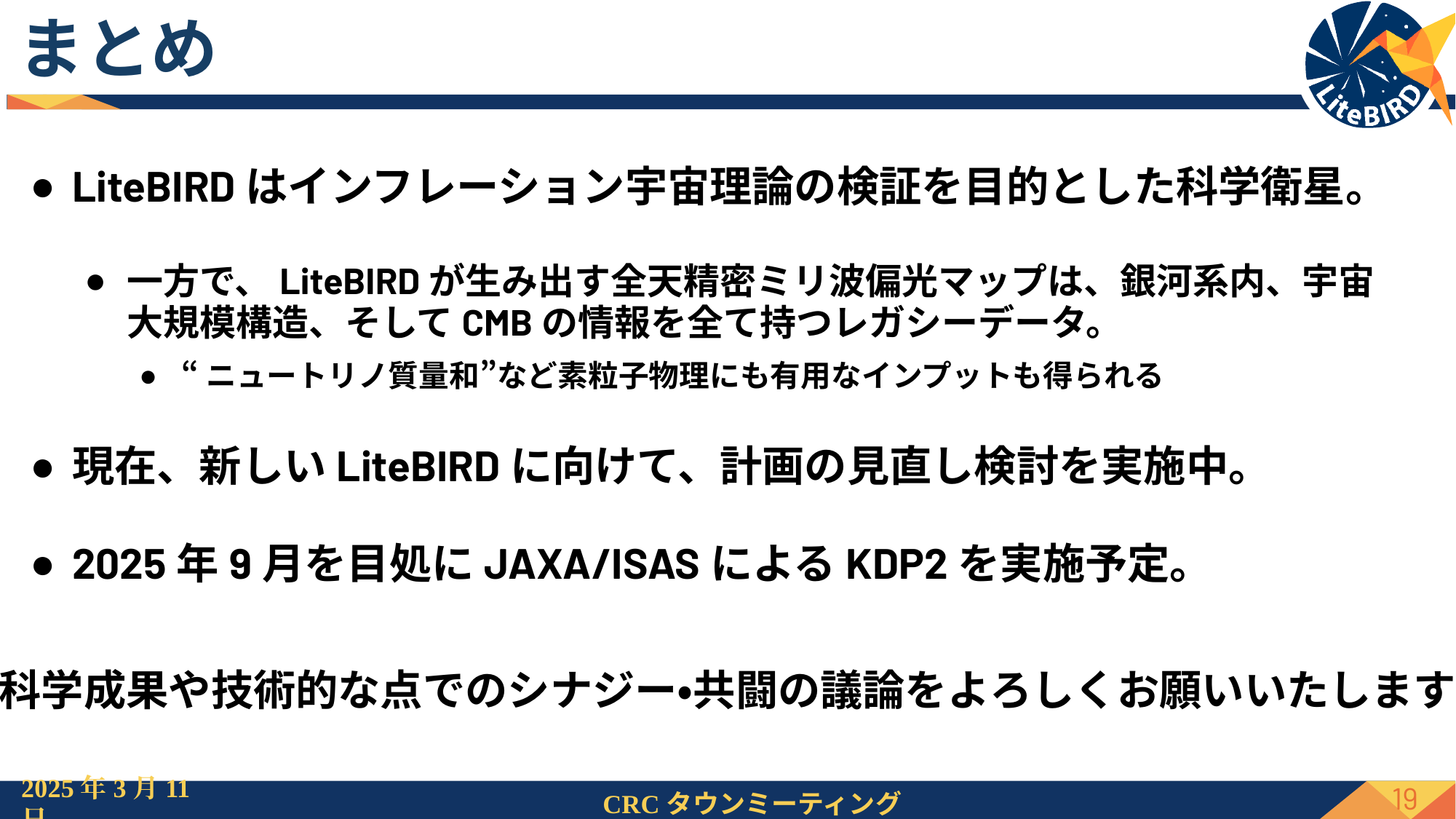

# まとめ
LiteBIRDはインフレーション宇宙理論の検証を目的とした科学衛星。

一方で、LiteBIRDが生み出す全天精密ミリ波偏光マップは、銀河系内、宇宙大規模構造、そしてCMBの情報を全て持つレガシーデータ。
“ニュートリノ質量和”など素粒子物理にも有用なインプットも得られる

現在、新しいLiteBIRDに向けて、計画の見直し検討を実施中。

2025年9月を目処にJAXA/ISASによるKDP2を実施予定。
科学成果や技術的な点でのシナジー・共闘の議論をよろしくお願いいたします